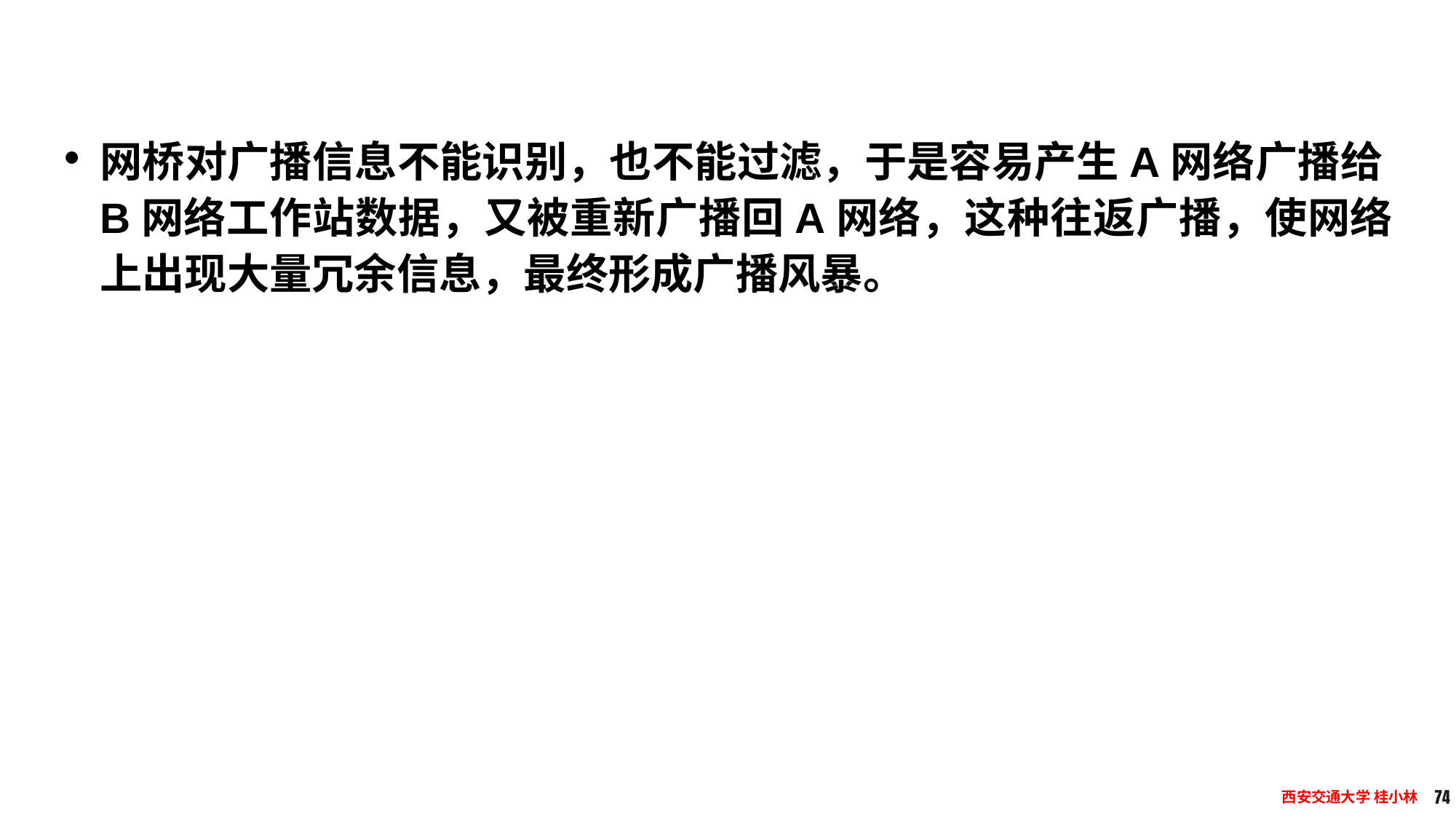

#
网桥对广播信息不能识别，也不能过滤，于是容易产生A网络广播给B网络工作站数据，又被重新广播回A网络，这种往返广播，使网络上出现大量冗余信息，最终形成广播风暴。